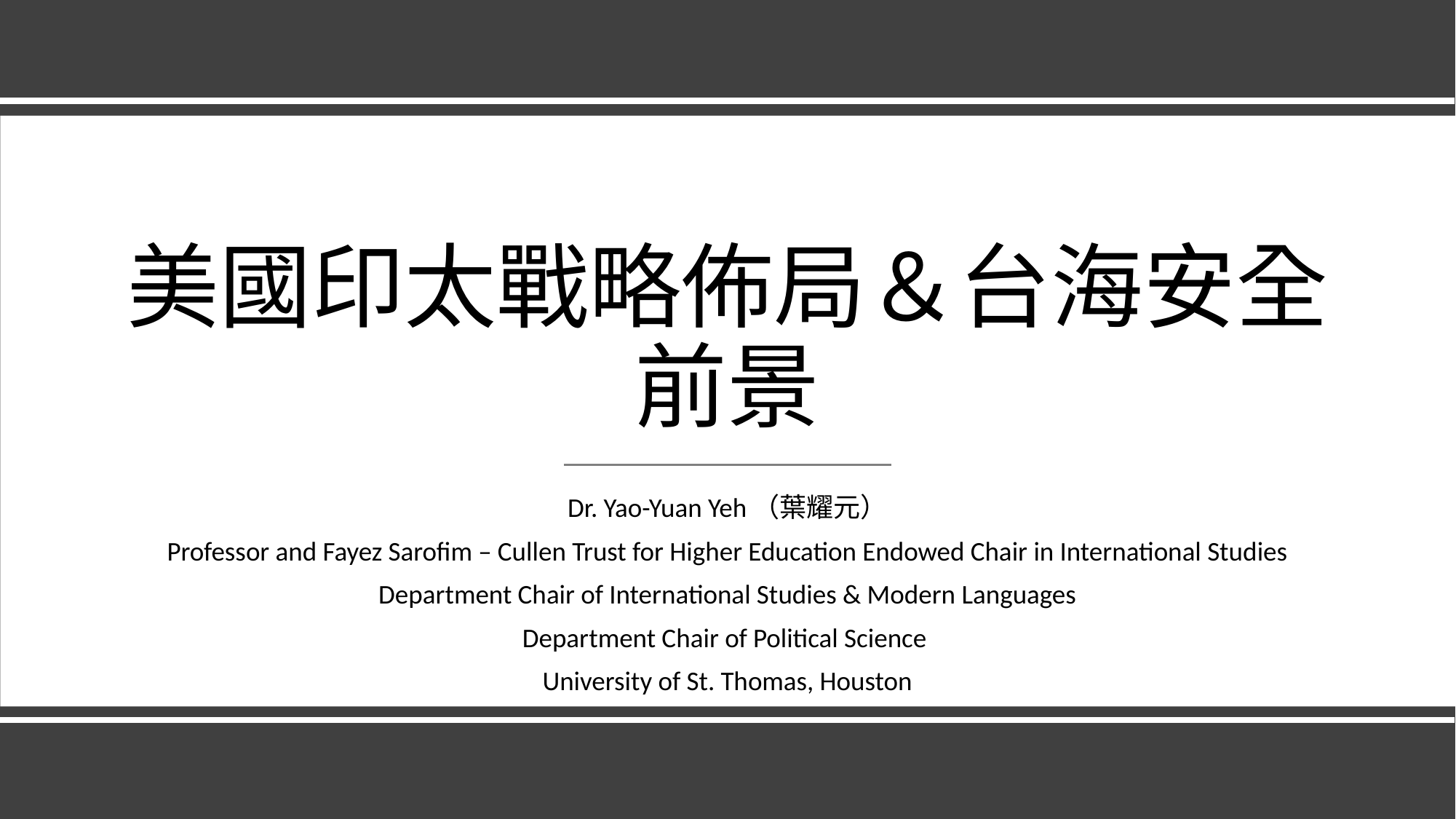

# 美國印太戰略佈局＆台海安全前景
Dr. Yao-Yuan Yeh（葉耀元）
Professor and Fayez Sarofim – Cullen Trust for Higher Education Endowed Chair in International Studies
Department Chair of International Studies & Modern Languages
Department Chair of Political Science
University of St. Thomas, Houston